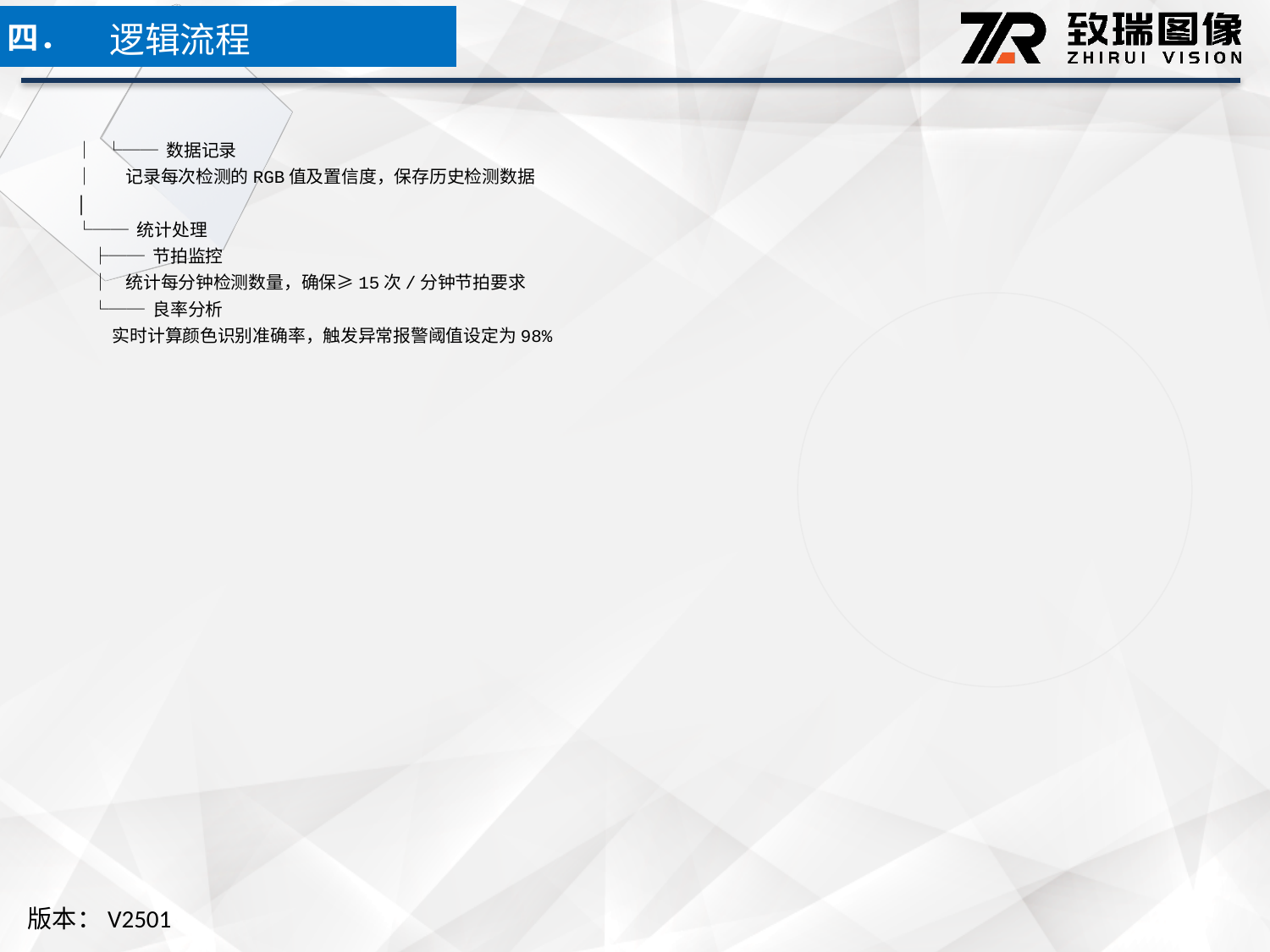

逻辑流程
四．

│   └── 数据记录
│       记录每次检测的RGB值及置信度，保存历史检测数据
│
└── 统计处理
    ├── 节拍监控
    │   统计每分钟检测数量，确保≥15次/分钟节拍要求
    └── 良率分析
        实时计算颜色识别准确率，触发异常报警阈值设定为98%